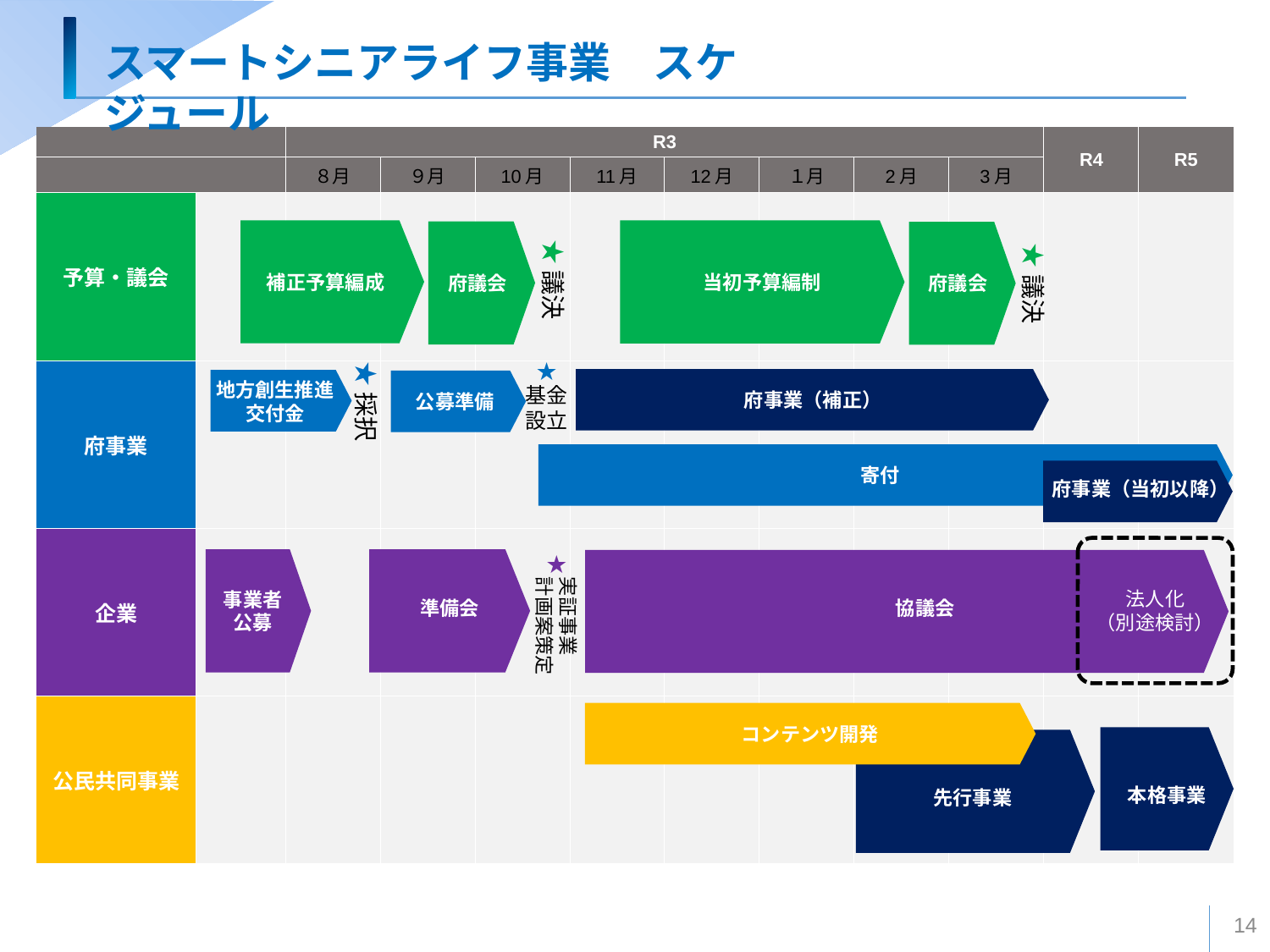

スマートシニアライフ事業　スケジュール
|  |  | R3 |  |  |  |  |  |  |  | R4 | R5 |
| --- | --- | --- | --- | --- | --- | --- | --- | --- | --- | --- | --- |
|  |  | ８月 | ９月 | 10月 | 11月 | 12月 | １月 | 2月 | 3月 |  |  |
| 予算・議会 |  |  |  |  |  |  |  |  |  |  |  |
| 府事業 |  |  |  |  |  |  |  |  |  |  |  |
| 企業 |  |  |  |  |  |  |  |  |  |  |  |
| 公民共同事業 |  |  |  |  |  |  |  |  |  |  |  |

★議決
★議決
補正予算編成
当初予算編制
府議会
府議会
★
★採択

地方創生推進交付金
府事業（補正）
基金
設立
公募準備

寄付

府事業（当初以降）
法人化
（別途検討）
★

実証事業
計画案策定
事業者
公募
準備会
協議会

コンテンツ開発

本格事業
先行事業
14